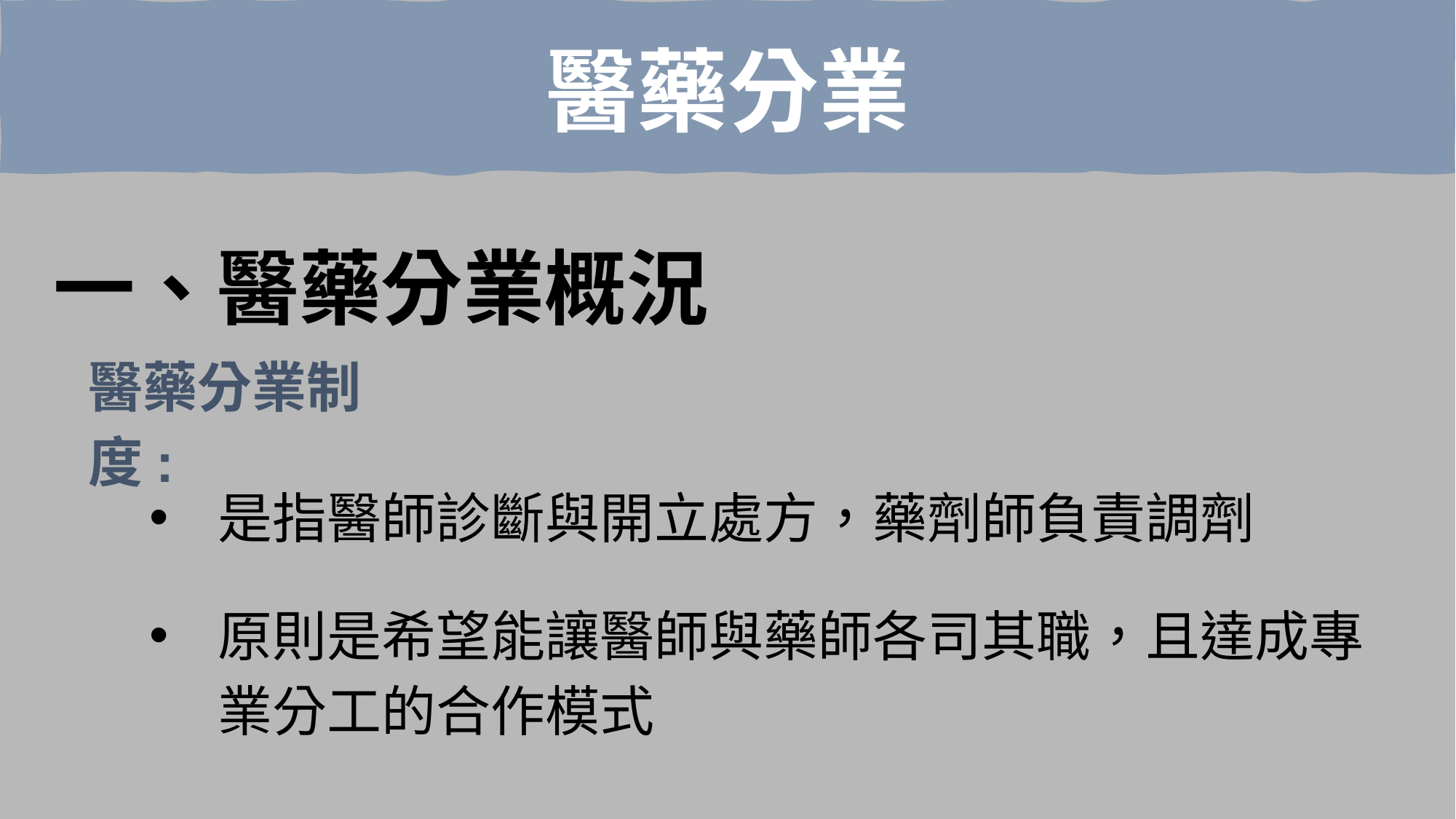

醫藥分業
一、醫藥分業概況
醫藥分業制度:
是指醫師診斷與開立處方，藥劑師負責調劑
原則是希望能讓醫師與藥師各司其職，且達成專業分工的合作模式